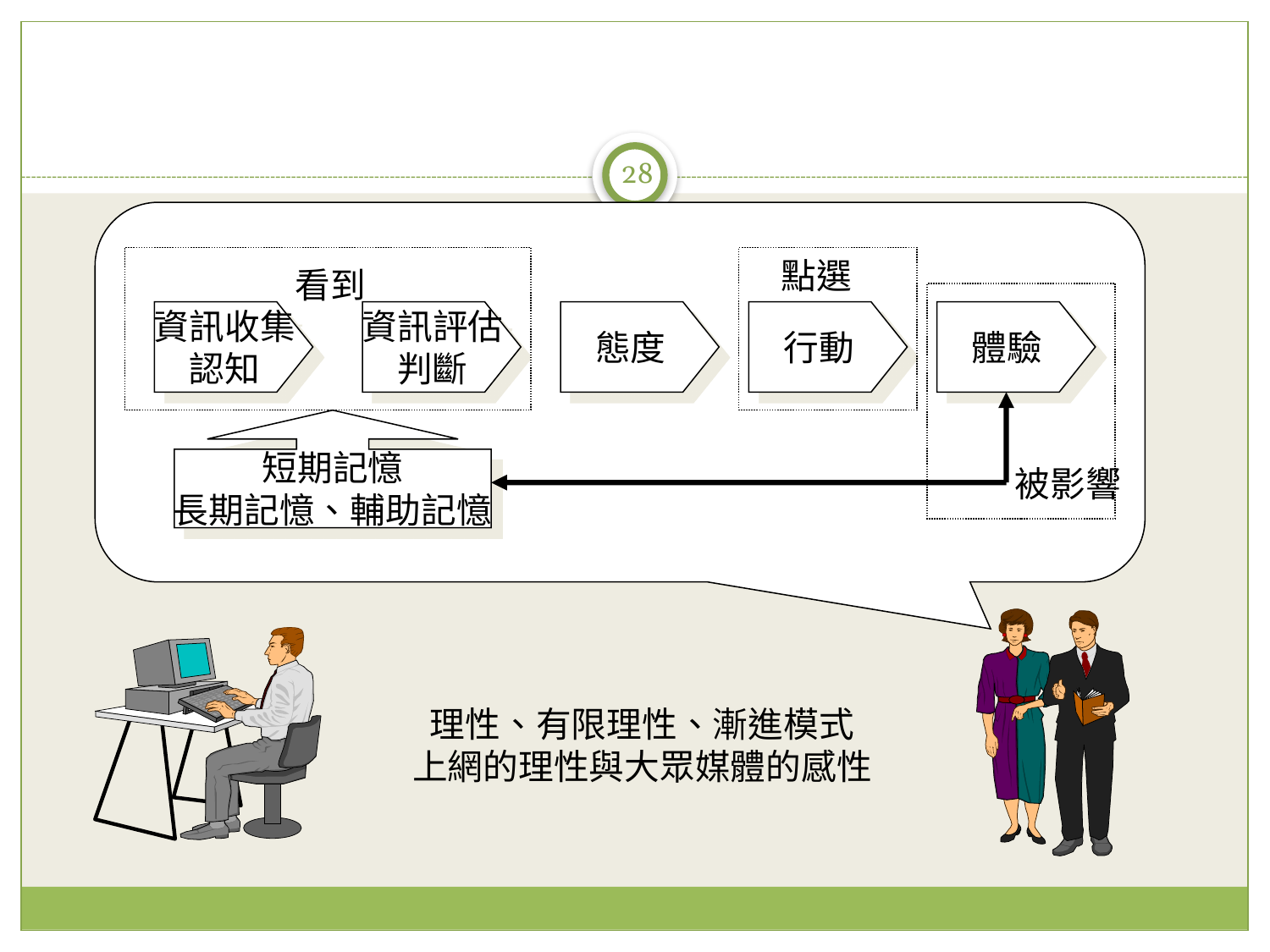

#
28

點選
看到

資訊收集
認知
資訊評估
判斷
態度
行動
體驗

短期記憶
長期記憶、輔助記憶
被影響

理性、有限理性、漸進模式
上網的理性與大眾媒體的感性